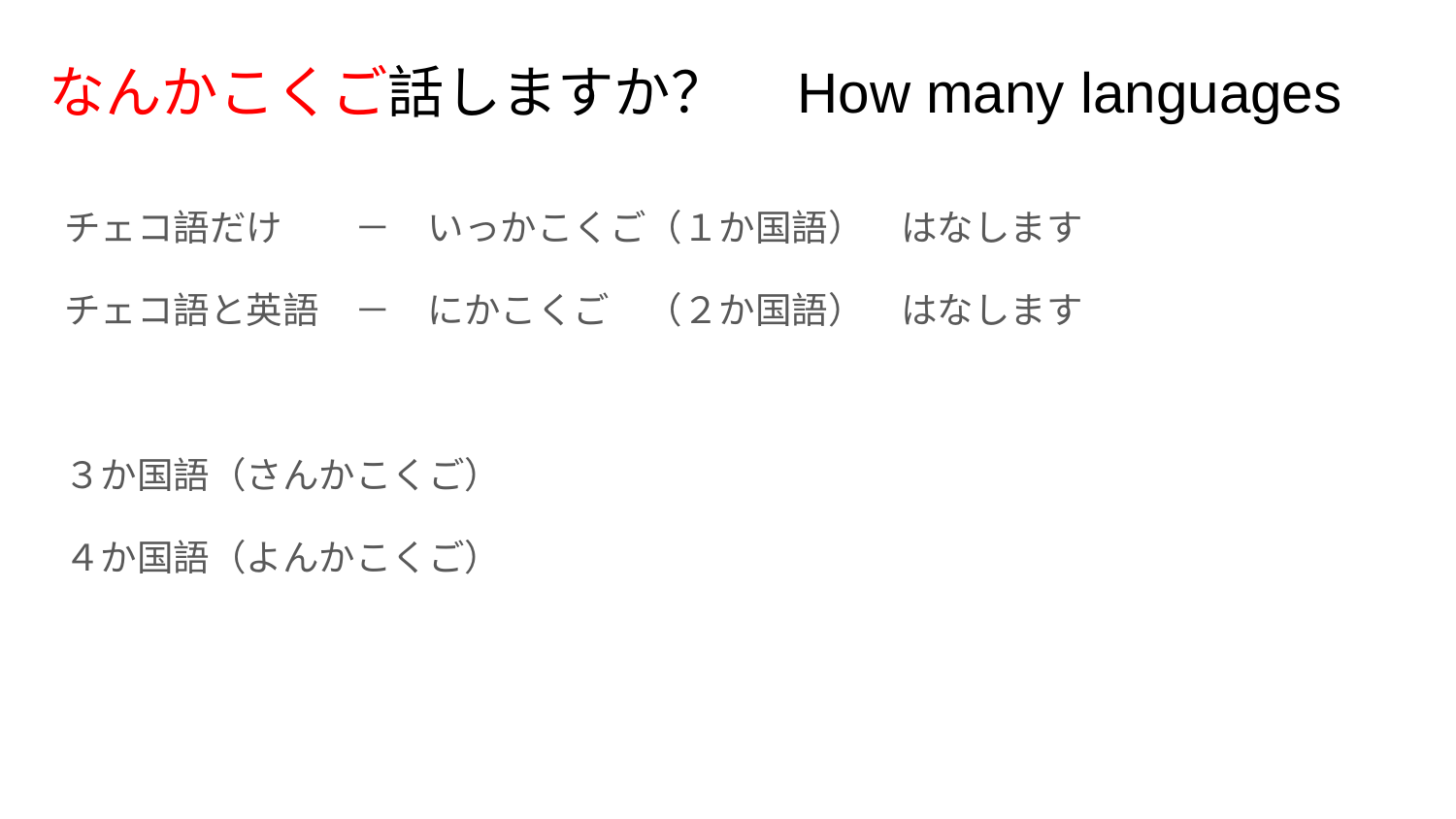

# なんかこくご話しますか？　How many languages
チェコ語だけ　　－　いっかこくご（１か国語）　はなします
チェコ語と英語　－　にかこくご　（２か国語）　はなします

３か国語（さんかこくご）
４か国語（よんかこくご）